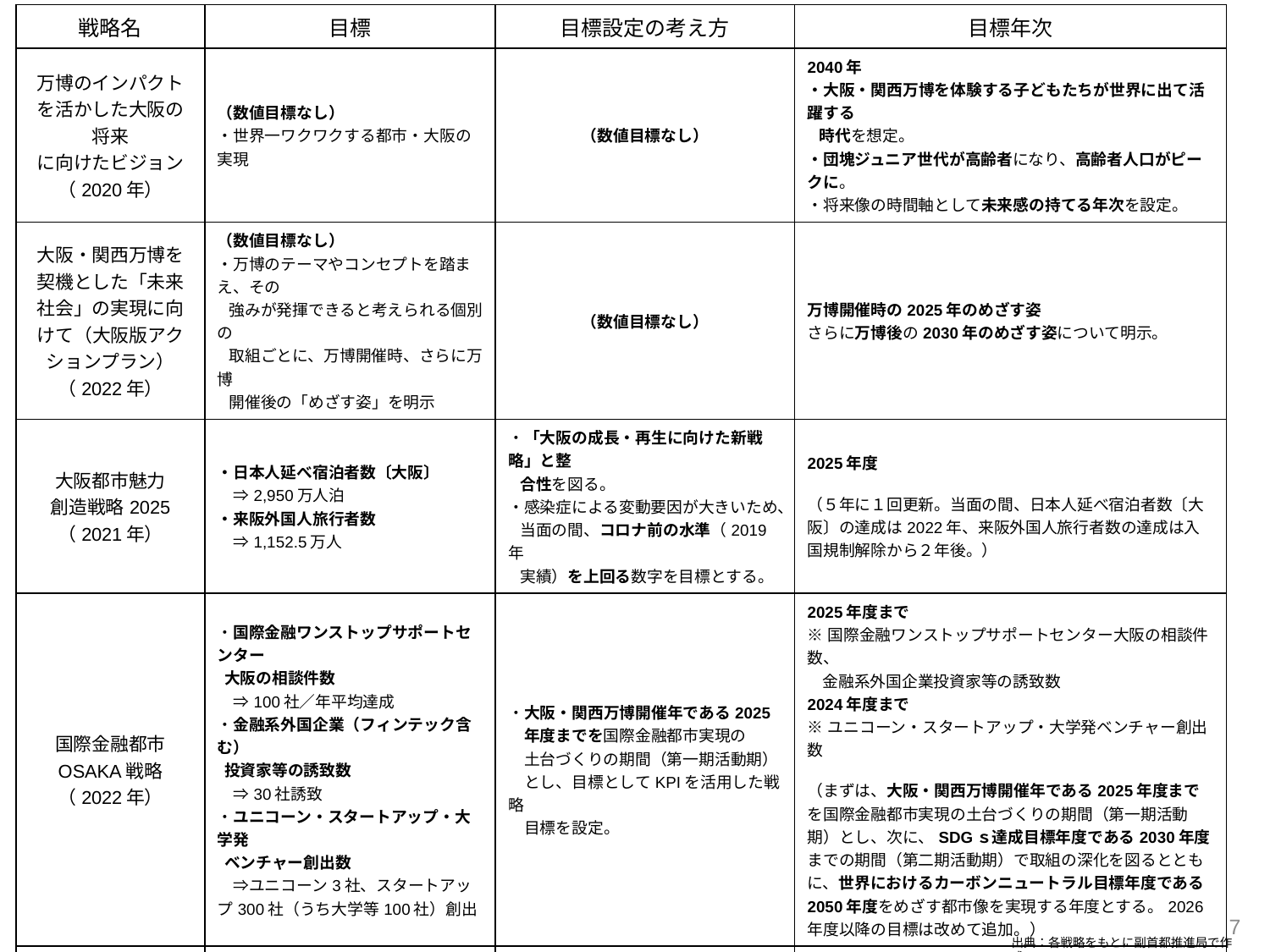

| 戦略名 | 目標 | 目標設定の考え方 | 目標年次 |
| --- | --- | --- | --- |
| 万博のインパクトを活かした大阪の将来 に向けたビジョン （2020年） | （数値目標なし） ・世界一ワクワクする都市・大阪の実現 | （数値目標なし） | 2040年 ・大阪・関西万博を体験する子どもたちが世界に出て活躍する 時代を想定。 ・団塊ジュニア世代が高齢者になり、高齢者人口がピークに。 ・将来像の時間軸として未来感の持てる年次を設定。 |
| 大阪・関西万博を契機とした「未来社会」の実現に向けて（大阪版アクションプラン） （2022年） | （数値目標なし） ・万博のテーマやコンセプトを踏まえ、その 強みが発揮できると考えられる個別の 取組ごとに、万博開催時、さらに万博 開催後の「めざす姿」を明示 | （数値目標なし） | 万博開催時の2025年のめざす姿 さらに万博後の2030年のめざす姿について明示。 |
| 大阪都市魅力 創造戦略2025 （2021年） | ・日本人延べ宿泊者数〔大阪〕 　⇒2,950万人泊 ・来阪外国人旅行者数 　⇒1,152.5万人 | ・「大阪の成長・再生に向けた新戦略」と整 合性を図る。 ・感染症による変動要因が大きいため、 当面の間、コロナ前の水準（2019年 実績）を上回る数字を目標とする。 | 2025年度 （５年に１回更新。当面の間、日本人延べ宿泊者数〔大阪〕の達成は2022年、来阪外国人旅行者数の達成は⼊国規制解除から２年後。） |
| 国際金融都市 OSAKA戦略 （2022年） | ・国際金融ワンストップサポートセンター 大阪の相談件数 　⇒100社／年平均達成 ・金融系外国企業（フィンテック含む） 投資家等の誘致数 　⇒30社誘致 ・ユニコーン・スタートアップ・大学発 ベンチャー創出数 　⇒ユニコーン3社、スタートアップ300社（うち大学等100社）創出 | ・大阪・関西万博開催年である2025 　年度までを国際金融都市実現の 　土台づくりの期間（第一期活動期） 　とし、目標としてKPIを活用した戦略 　目標を設定。 | 2025年度まで ※国際金融ワンストップサポートセンター大阪の相談件数、 金融系外国企業投資家等の誘致数 2024年度まで ※ユニコーン・スタートアップ・大学発ベンチャー創出数 （まずは、大阪・関西万博開催年である2025年度までを国際金融都市実現の土台づくりの期間（第一期活動期）とし、次に、SDGｓ達成目標年度である2030年度までの期間（第二期活動期）で取組の深化を図るとともに、世界におけるカーボンニュートラル目標年度である2050年度をめざす都市像を実現する年度とする。2026年度以降の目標は改めて追加。） |
| 大阪府・大阪市 SDGs未来都市 計画 （2021年改訂） | ・独自の数値目標を置かずに、それぞれの 　個別の実行計画上の数値を掲載 | ・それぞれの個別の実行計画上の数値を 　転用している。 | 2030年 （SDGs 達成目標の年。） |
| おおさか スマートエネルギー プラン （2021年） | ・自立・分散型エネルギー導入量 （太陽光発電、燃料電池、廃棄物発電 　等導入量） 　⇒250万kW以上 ・再エネ利用率（電力需要量に占める 　再生可能エネルギー利用率） 　⇒35%以上 ・エネルギー利用効率（府内総生産 　あたりのエネルギー消費量） 　⇒40%以上改善（2012年度比） | ・実態に沿って目標設定している。 | 2021年度から2030年度までの10年間 大阪・関西万博が開催される2025年を中間とし、SDGsの目標年である2030年を見据える。 |
7
出典：各戦略をもとに副首都推進局で作成